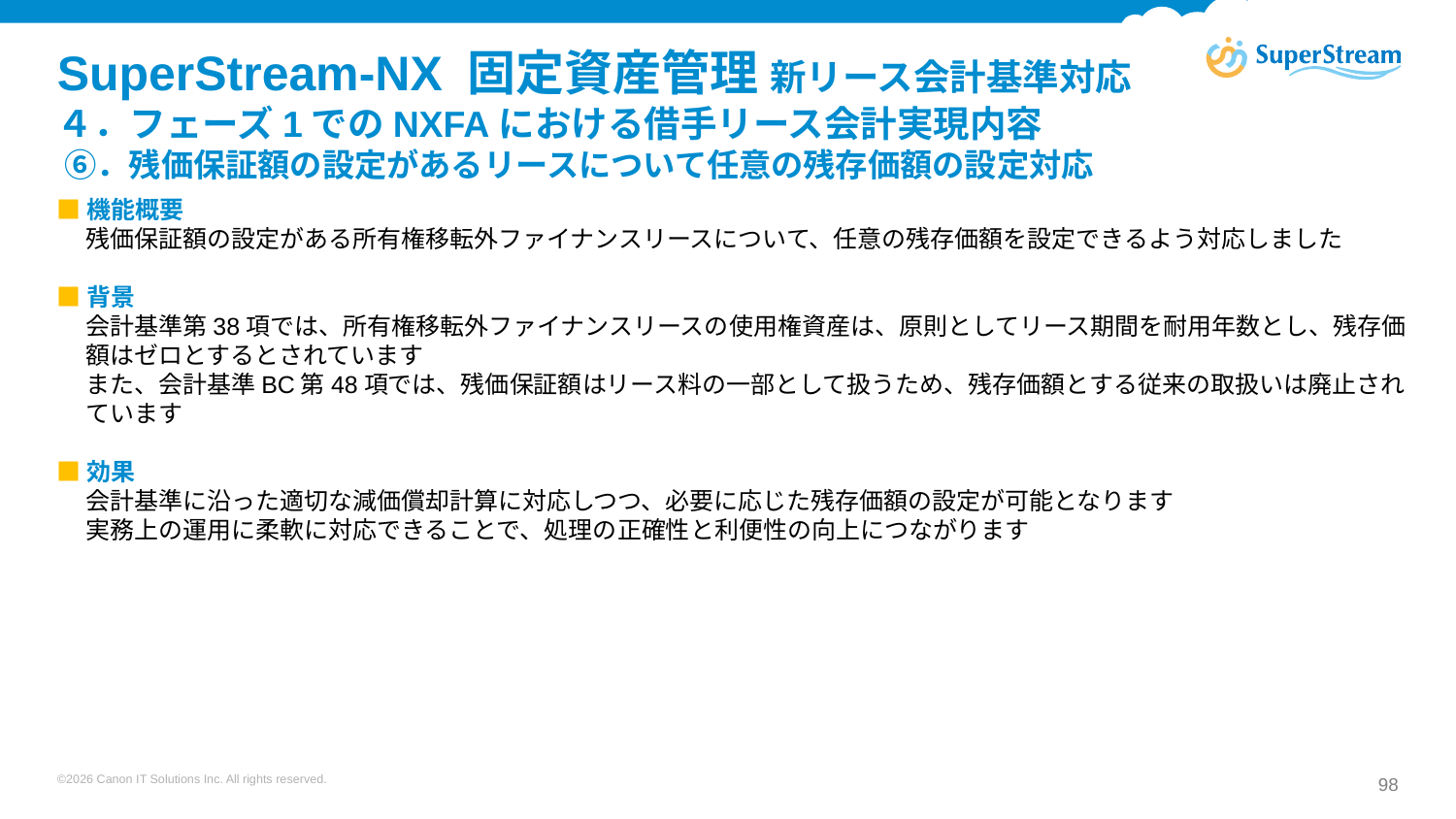

# SuperStream-NX 固定資産管理 新リース会計基準対応 ４．フェーズ1でのNXFAにおける借手リース会計実現内容 ⑥．残価保証額の設定があるリースについて任意の残存価額の設定対応
■機能概要
残価保証額の設定がある所有権移転外ファイナンスリースについて、任意の残存価額を設定できるよう対応しました

■背景
会計基準第38項では、所有権移転外ファイナンスリースの使用権資産は、原則としてリース期間を耐用年数とし、残存価額はゼロとするとされています
また、会計基準BC第48項では、残価保証額はリース料の一部として扱うため、残存価額とする従来の取扱いは廃止されています

■効果
会計基準に沿った適切な減価償却計算に対応しつつ、必要に応じた残存価額の設定が可能となります
実務上の運用に柔軟に対応できることで、処理の正確性と利便性の向上につながります

©2026 Canon IT Solutions Inc. All rights reserved.
98